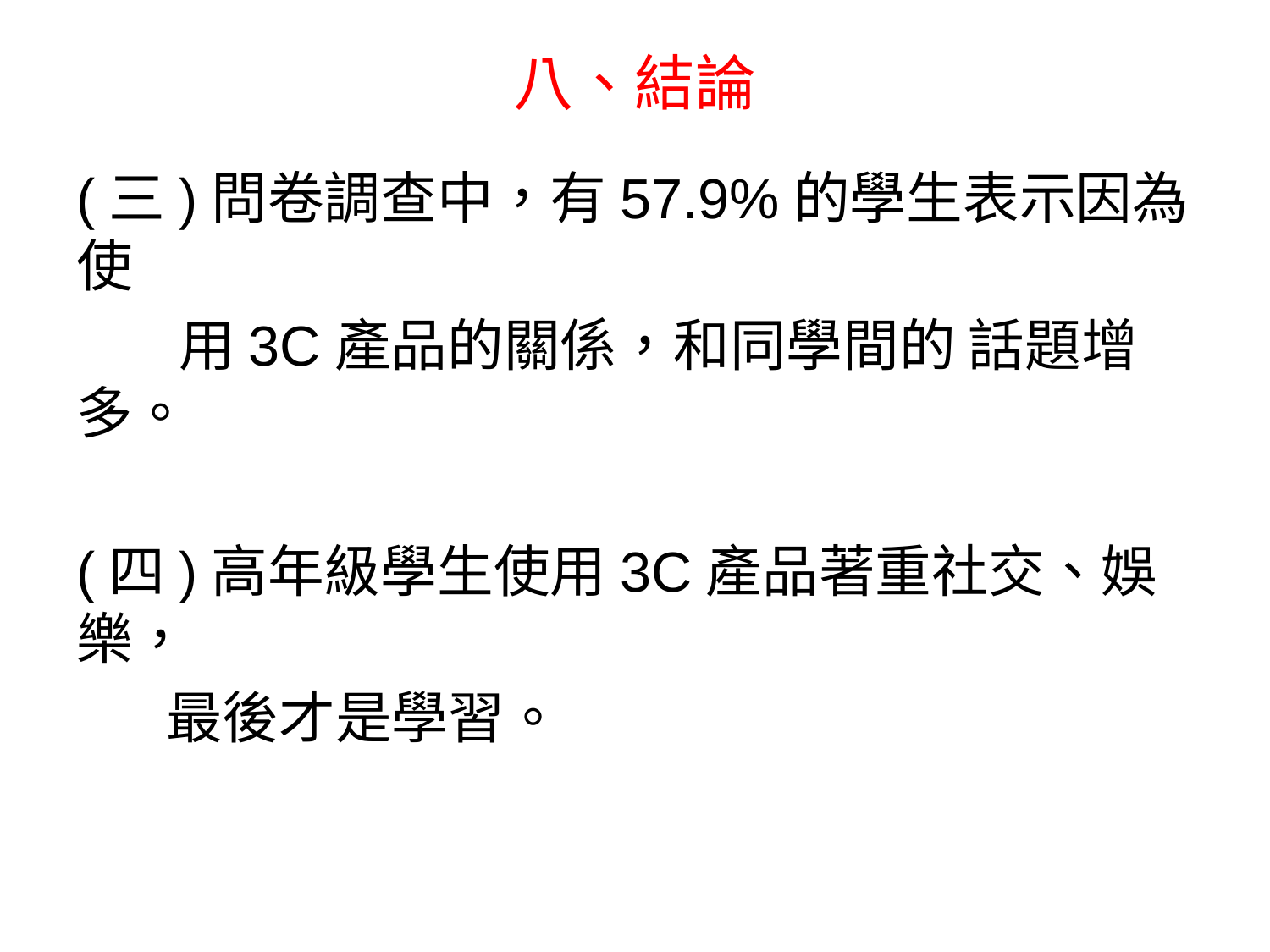

# 八、結論
(三)問卷調查中，有57.9%的學生表示因為使
       用3C產品的關係，和同學間的 話題增多。

(四)高年級學生使用3C產品著重社交、娛樂，
      最後才是學習。